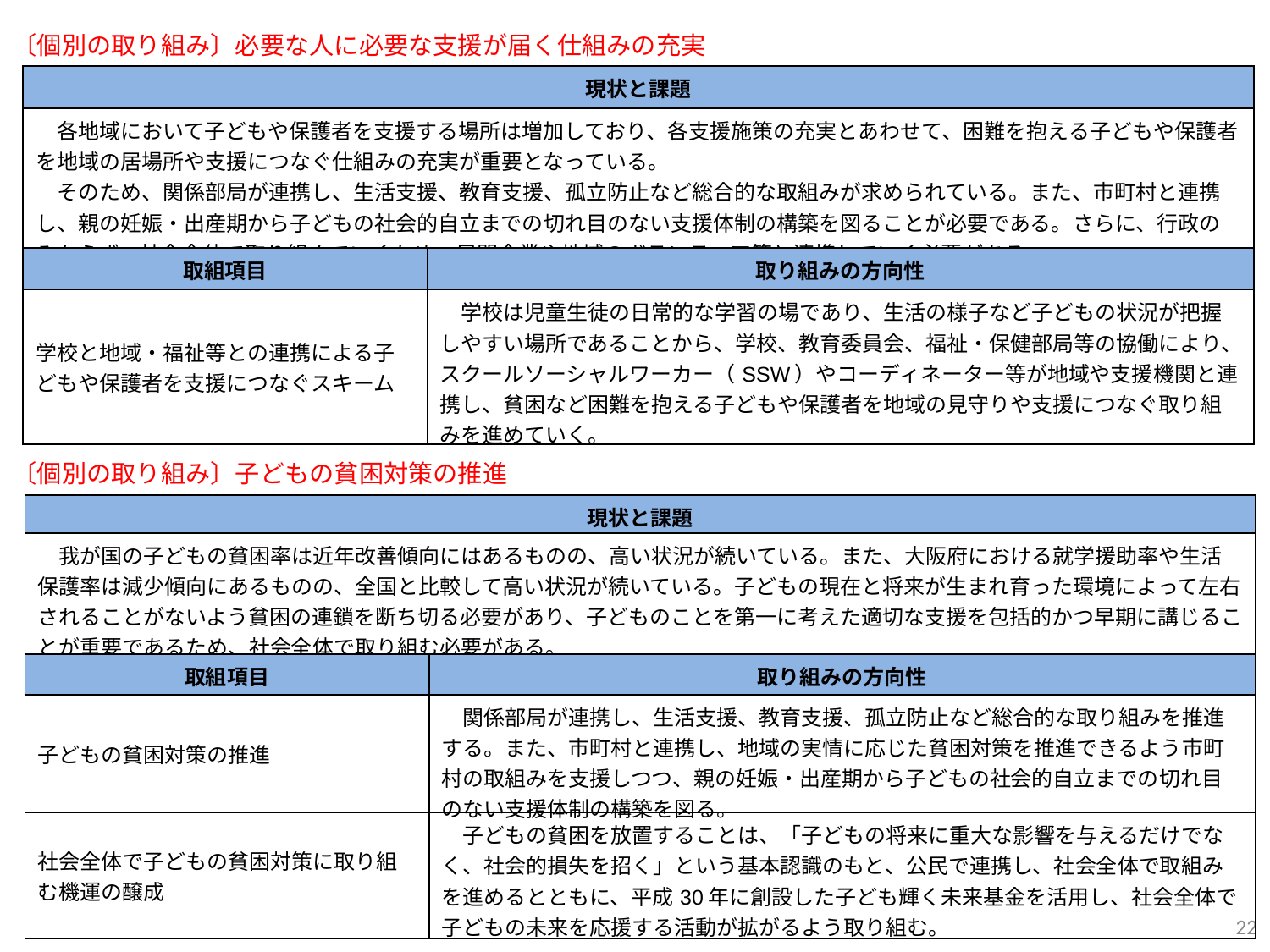

〔個別の取り組み〕必要な人に必要な支援が届く仕組みの充実
| 現状と課題 |  |
| --- | --- |
| 各地域において子どもや保護者を支援する場所は増加しており、各支援施策の充実とあわせて、困難を抱える子どもや保護者を地域の居場所や支援につなぐ仕組みの充実が重要となっている。 　そのため、関係部局が連携し、生活支援、教育支援、孤立防止など総合的な取組みが求められている。また、市町村と連携し、親の妊娠・出産期から子どもの社会的自立までの切れ目のない支援体制の構築を図ることが必要である。さらに、行政のみならず、社会全体で取り組んでいくため、民間企業や地域のボランティア等と連携していく必要がある。 |  |
| 取組項目 | 取り組みの方向性 |
| 学校と地域・福祉等との連携による子どもや保護者を支援につなぐスキーム | 学校は児童生徒の日常的な学習の場であり、生活の様子など子どもの状況が把握しやすい場所であることから、学校、教育委員会、福祉・保健部局等の協働により、スクールソーシャルワーカー（SSW）やコーディネーター等が地域や支援機関と連携し、貧困など困難を抱える子どもや保護者を地域の見守りや支援につなぐ取り組みを進めていく。 |
〔個別の取り組み〕子どもの貧困対策の推進
| 現状と課題 |  |
| --- | --- |
| 我が国の子どもの貧困率は近年改善傾向にはあるものの、高い状況が続いている。また、大阪府における就学援助率や生活保護率は減少傾向にあるものの、全国と比較して高い状況が続いている。子どもの現在と将来が生まれ育った環境によって左右されることがないよう貧困の連鎖を断ち切る必要があり、子どものことを第一に考えた適切な支援を包括的かつ早期に講じることが重要であるため、社会全体で取り組む必要がある。 |  |
| 取組項目 | 取り組みの方向性 |
| 子どもの貧困対策の推進 | 関係部局が連携し、生活支援、教育支援、孤立防止など総合的な取り組みを推進する。また、市町村と連携し、地域の実情に応じた貧困対策を推進できるよう市町村の取組みを支援しつつ、親の妊娠・出産期から子どもの社会的自立までの切れ目のない支援体制の構築を図る。 |
| 社会全体で子どもの貧困対策に取り組む機運の醸成 | 子どもの貧困を放置することは、「子どもの将来に重大な影響を与えるだけでなく、社会的損失を招く」という基本認識のもと、公民で連携し、社会全体で取組みを進めるとともに、平成30年に創設した子ども輝く未来基金を活用し、社会全体で子どもの未来を応援する活動が拡がるよう取り組む。 |
22